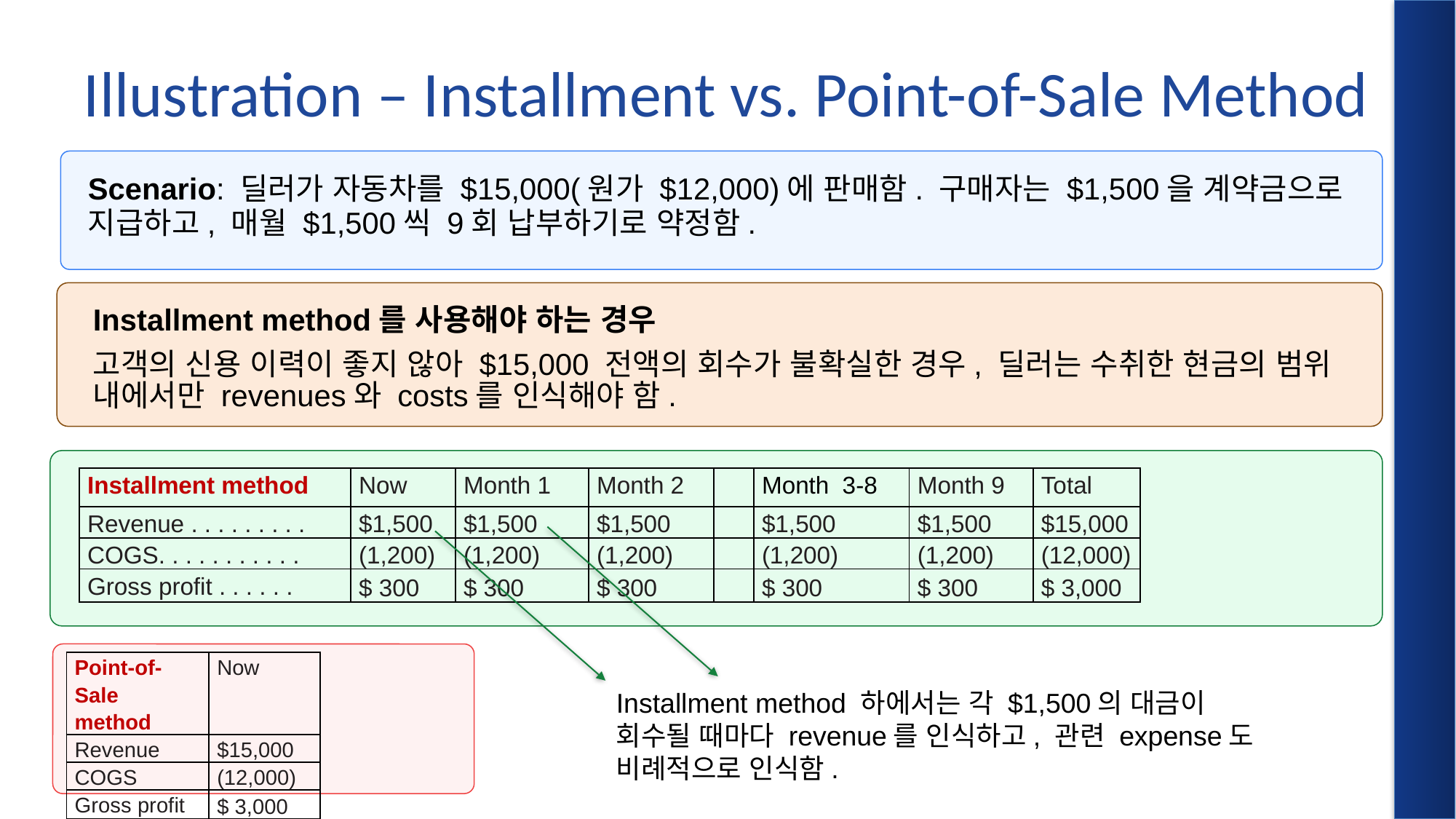

# Illustration – Installment vs. Point-of-Sale Method

Scenario: 딜러가 자동차를 $15,000(원가 $12,000)에 판매함. 구매자는 $1,500을 계약금으로 지급하고, 매월 $1,500씩 9회 납부하기로 약정함.

Installment method를 사용해야 하는 경우
고객의 신용 이력이 좋지 않아 $15,000 전액의 회수가 불확실한 경우, 딜러는 수취한 현금의 범위 내에서만 revenues와 costs를 인식해야 함.

| Installment method | Now | Month 1 | Month 2 |  | Month 3-8 | Month 9 | Total |
| --- | --- | --- | --- | --- | --- | --- | --- |
| Revenue . . . . . . . . . | $1,500 | $1,500 | $1,500 |  | $1,500 | $1,500 | $15,000 |
| COGS. . . . . . . . . . . | (1,200) | (1,200) | (1,200) |  | (1,200) | (1,200) | (12,000) |
| Gross profit . . . . . . | $ 300 | $ 300 | $ 300 |  | $ 300 | $ 300 | $ 3,000 |
Installment method 하에서는 각 $1,500의 대금이 회수될 때마다 revenue를 인식하고, 관련 expense도 비례적으로 인식함.

| Point-of-Sale method | Now |
| --- | --- |
| Revenue | $15,000 |
| COGS | (12,000) |
| Gross profit | $ 3,000 |